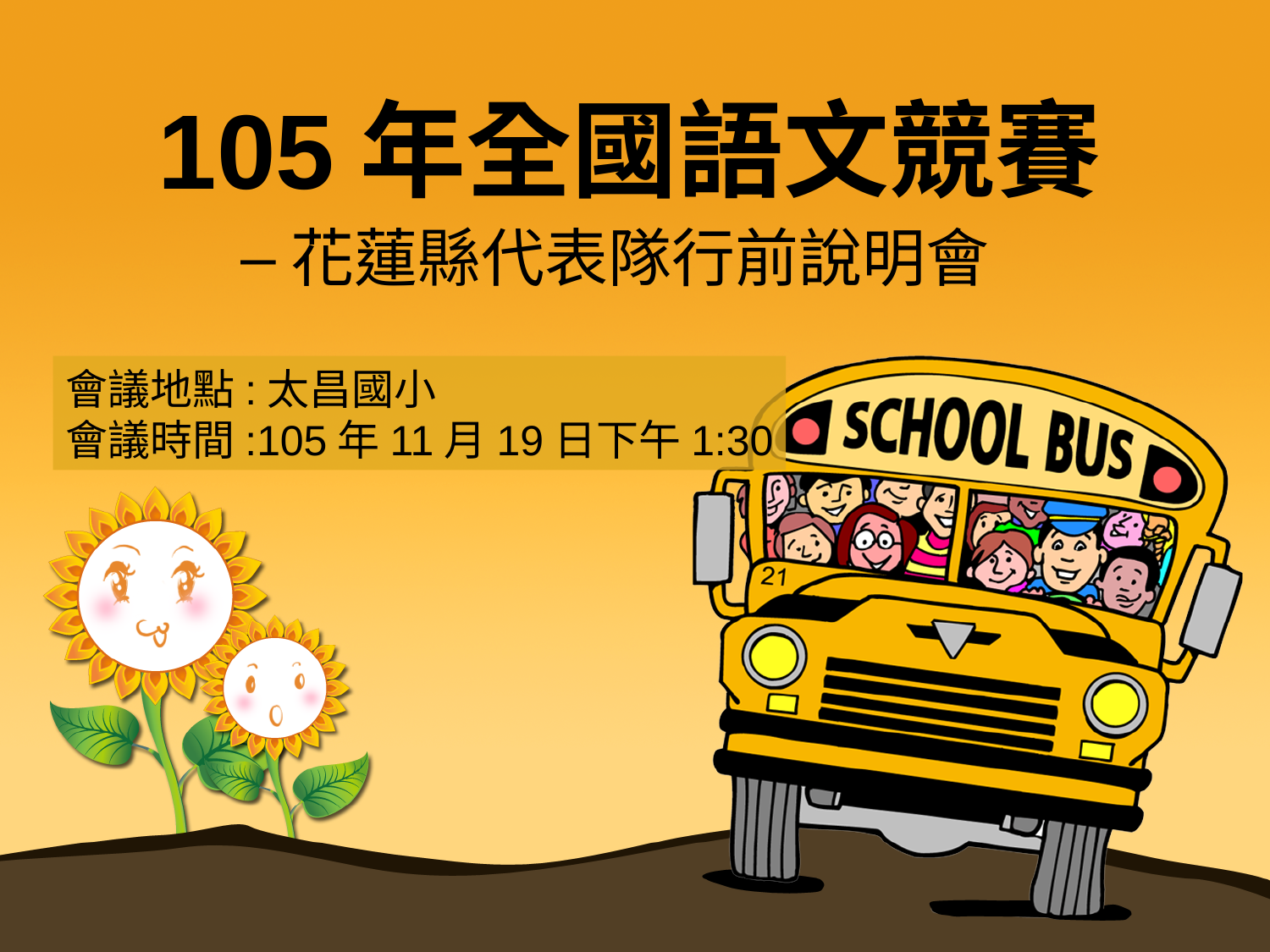

105年全國語文競賽
花蓮縣代表隊行前說明會
會議地點:太昌國小
會議時間:105年11月19日下午1:30